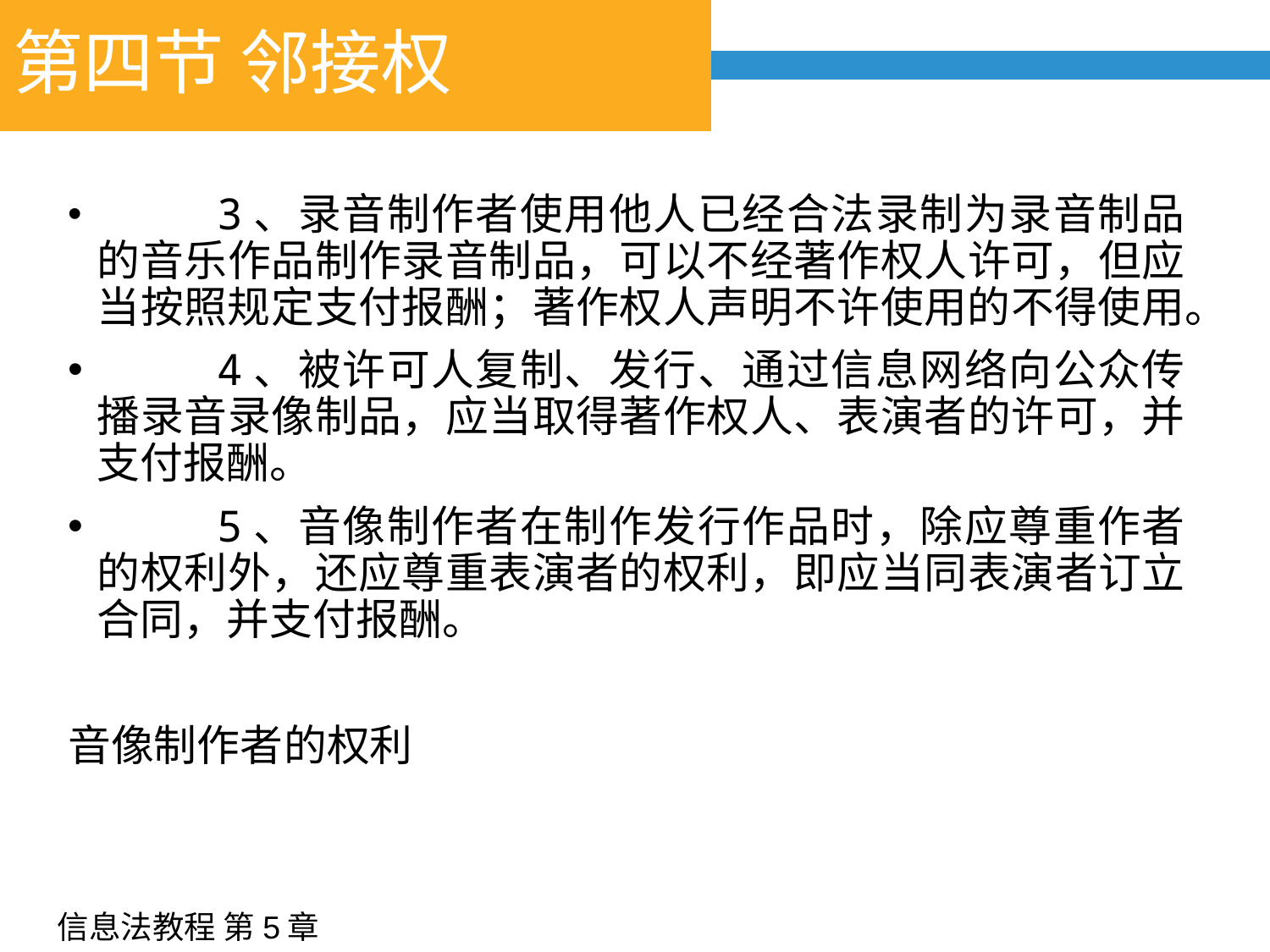

# 第四节 邻接权
	3、录音制作者使用他人已经合法录制为录音制品的音乐作品制作录音制品，可以不经著作权人许可，但应当按照规定支付报酬；著作权人声明不许使用的不得使用。
	4、被许可人复制、发行、通过信息网络向公众传播录音录像制品，应当取得著作权人、表演者的许可，并支付报酬。
	5、音像制作者在制作发行作品时，除应尊重作者的权利外，还应尊重表演者的权利，即应当同表演者订立合同，并支付报酬。

音像制作者的权利
信息法教程 第5章